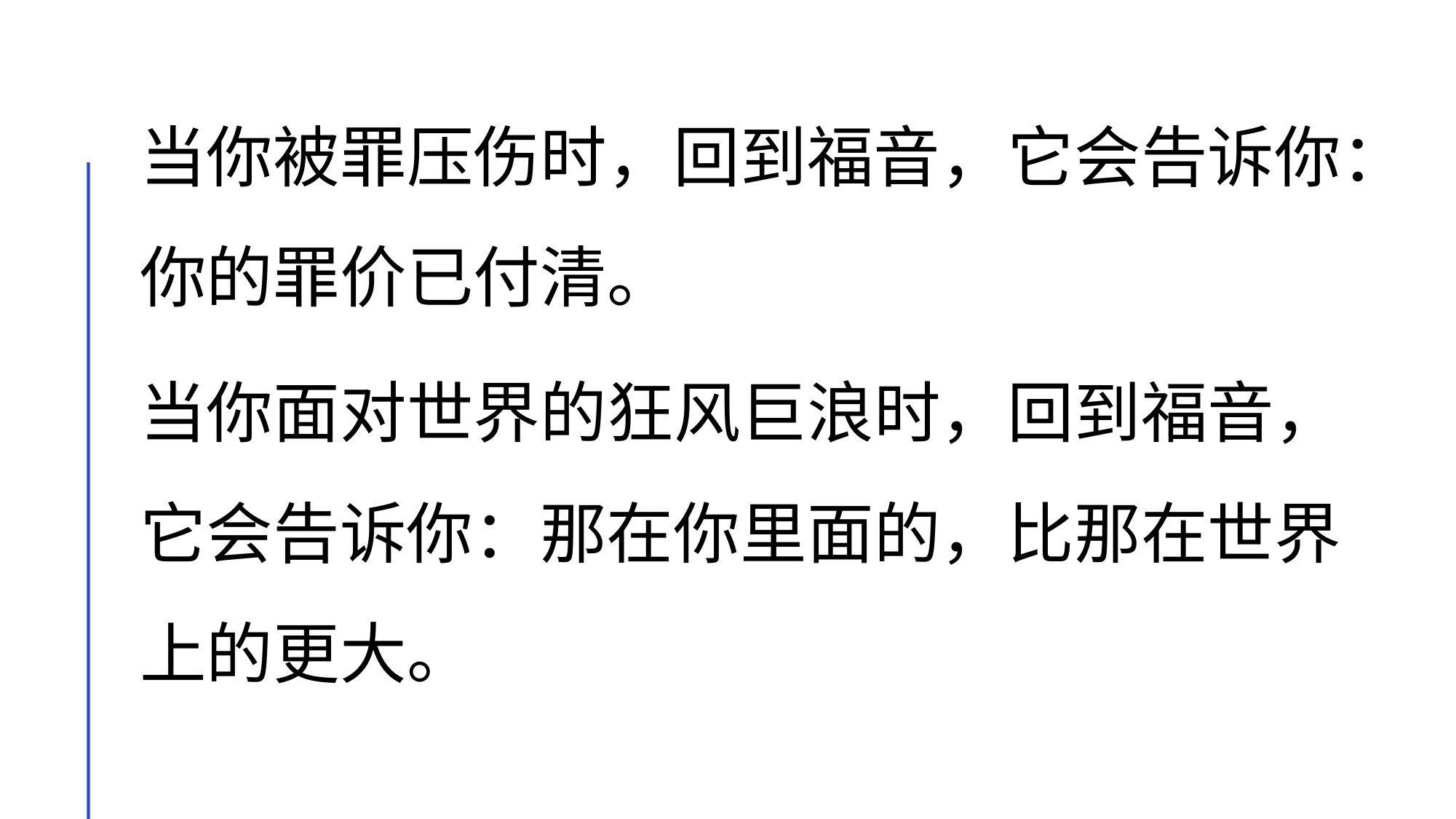

当你被罪压伤时，回到福音，它会告诉你：你的罪价已付清。
当你面对世界的狂风巨浪时，回到福音，它会告诉你：那在你里面的，比那在世界上的更大。